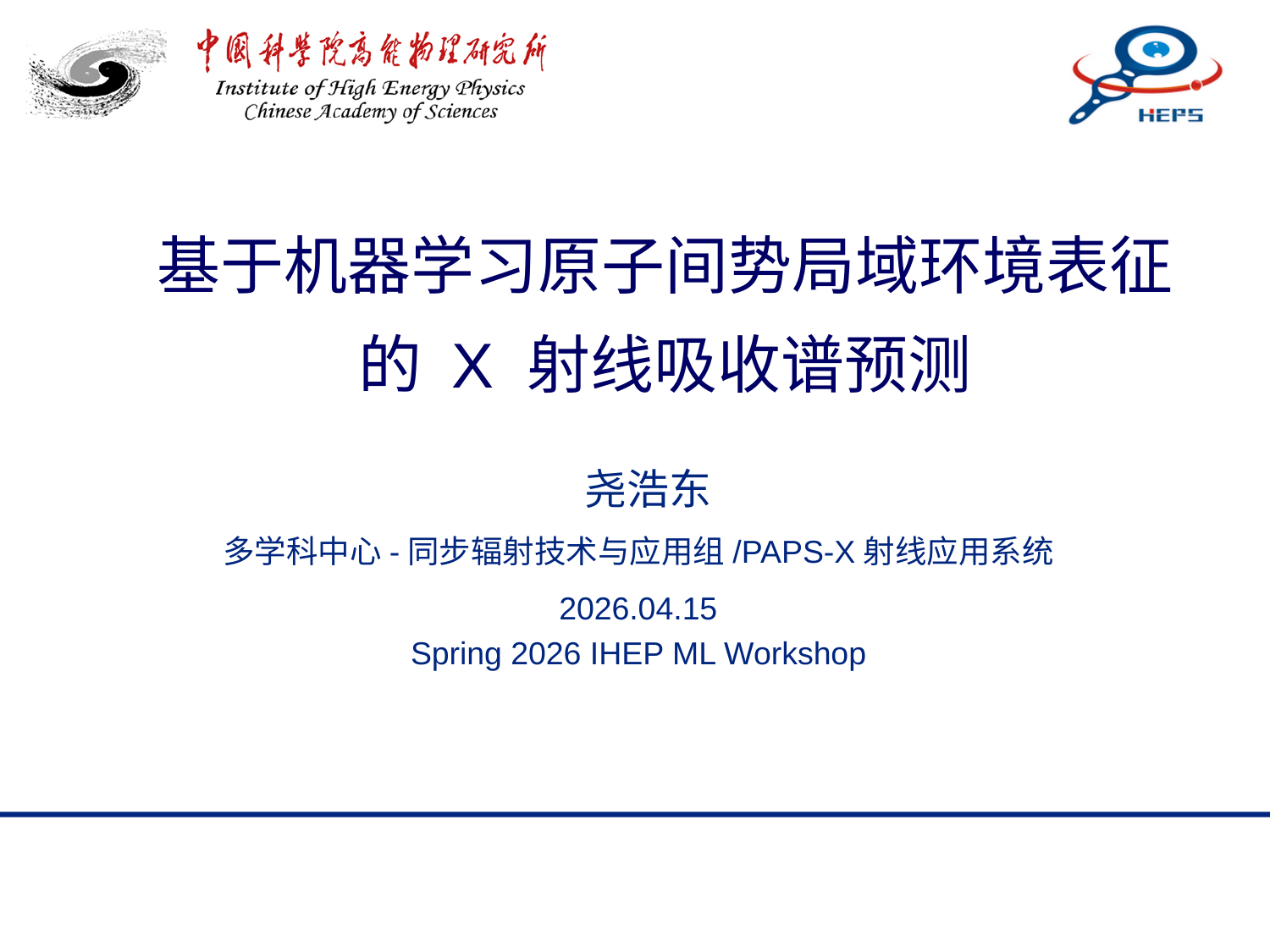

基于机器学习原子间势局域环境表征的 X 射线吸收谱预测
 尧浩东

多学科中心-同步辐射技术与应用组/PAPS-X射线应用系统

2026.04.15
Spring 2026 IHEP ML Workshop